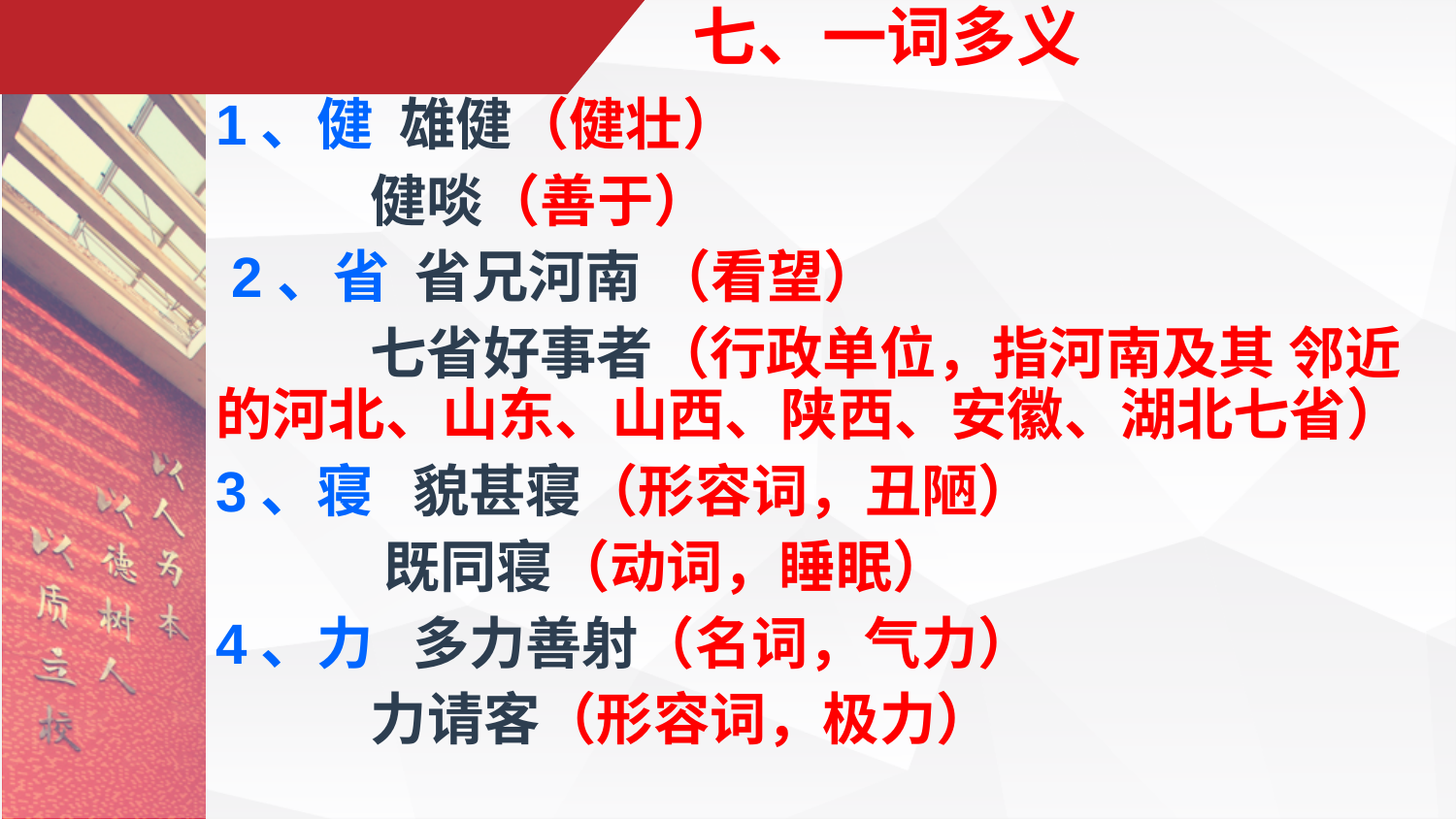

# 七、一词多义
1、健  雄健（健壮）
           健啖（善于）
 2、省  省兄河南 （看望）
           七省好事者（行政单位，指河南及其 邻近的河北、山东、山西、陕西、安徽、湖北七省）
3、寝   貌甚寝（形容词，丑陋）
            既同寝（动词，睡眠）
4、力   多力善射（名词，气力）
           力请客（形容词，极力）